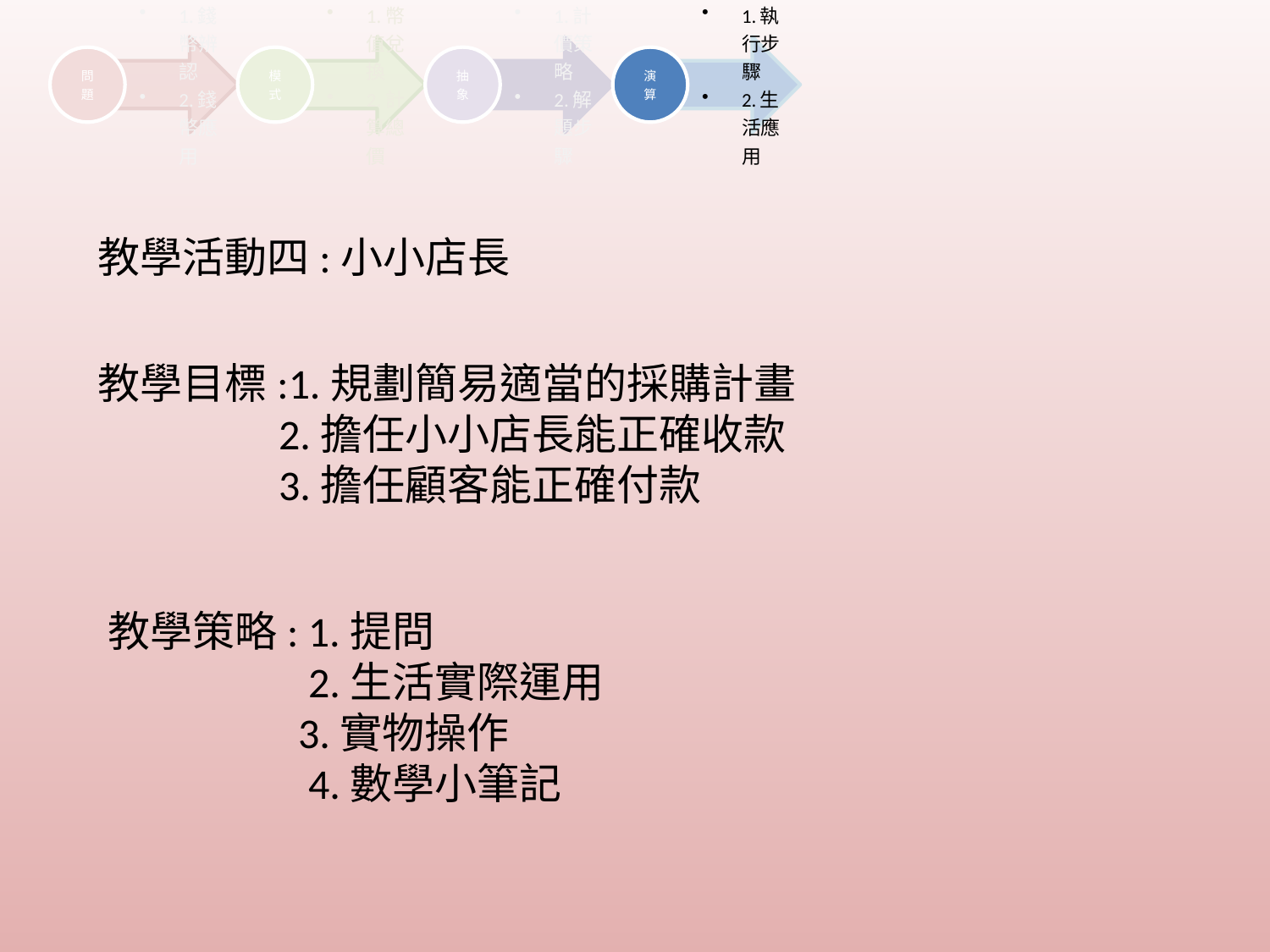

問題
1.錢幣辨認
2.錢幣應用
模式
1.幣值兌換
2.計算總價
抽象
1.計價策略
2.解題步驟
演算
1.執行步驟
2.生活應用
教學活動四:小小店長
# 教學目標:1.規劃簡易適當的採購計畫
                   2.擔任小小店長能正確收款
                   3.擔任顧客能正確付款

教學策略: 1.提問
                    2.生活實際運用
                    3.實物操作
                    4.數學小筆記